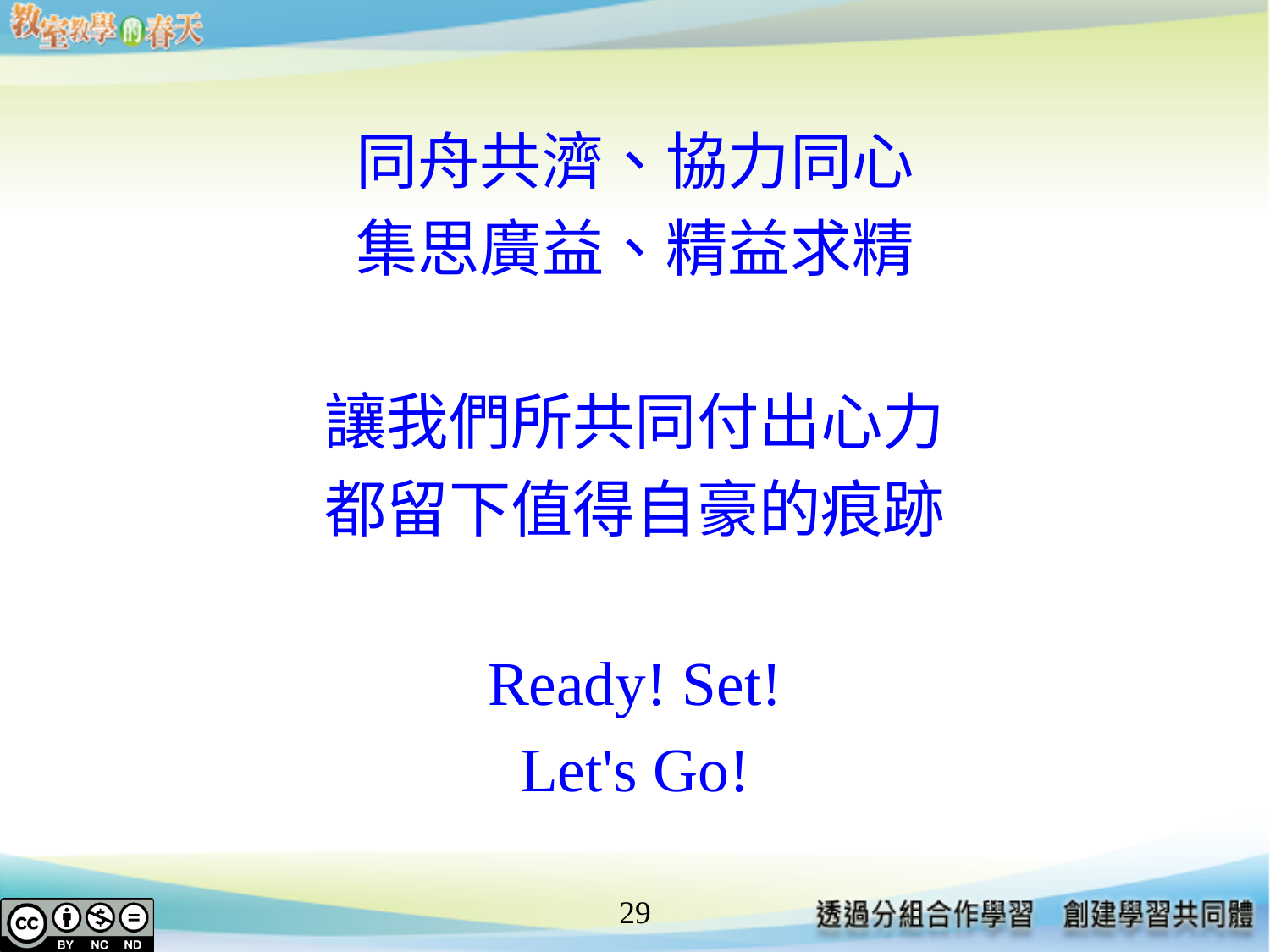

同舟共濟、協力同心
集思廣益、精益求精

讓我們所共同付出心力
都留下值得自豪的痕跡

Ready! Set!
Let's Go!

29